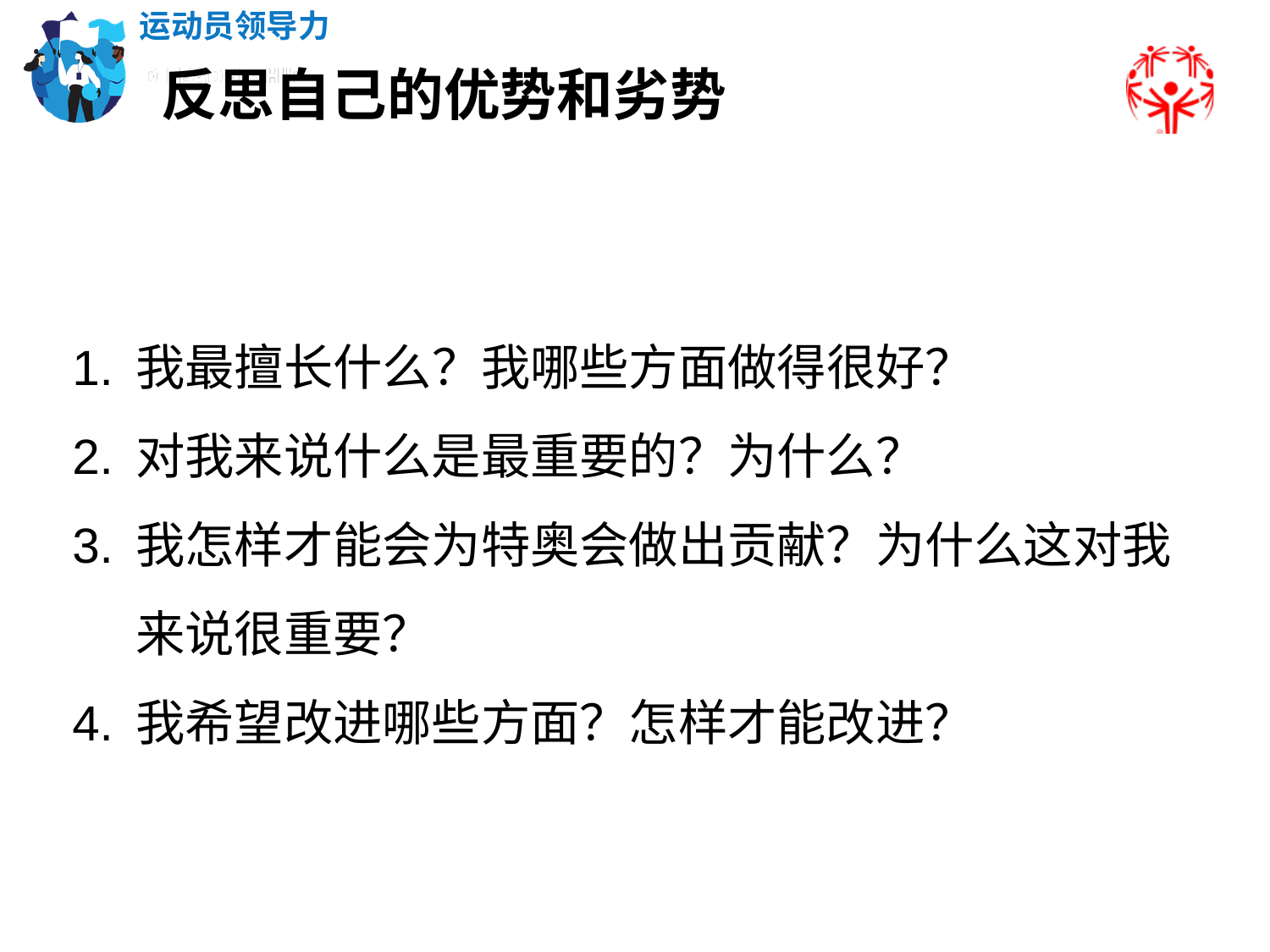

运动员领导力
反思自己的优势和劣势
我最擅长什么？我哪些方面做得很好？
对我来说什么是最重要的？为什么？
我怎样才能会为特奥会做出贡献？为什么这对我来说很重要？
我希望改进哪些方面？怎样才能改进？